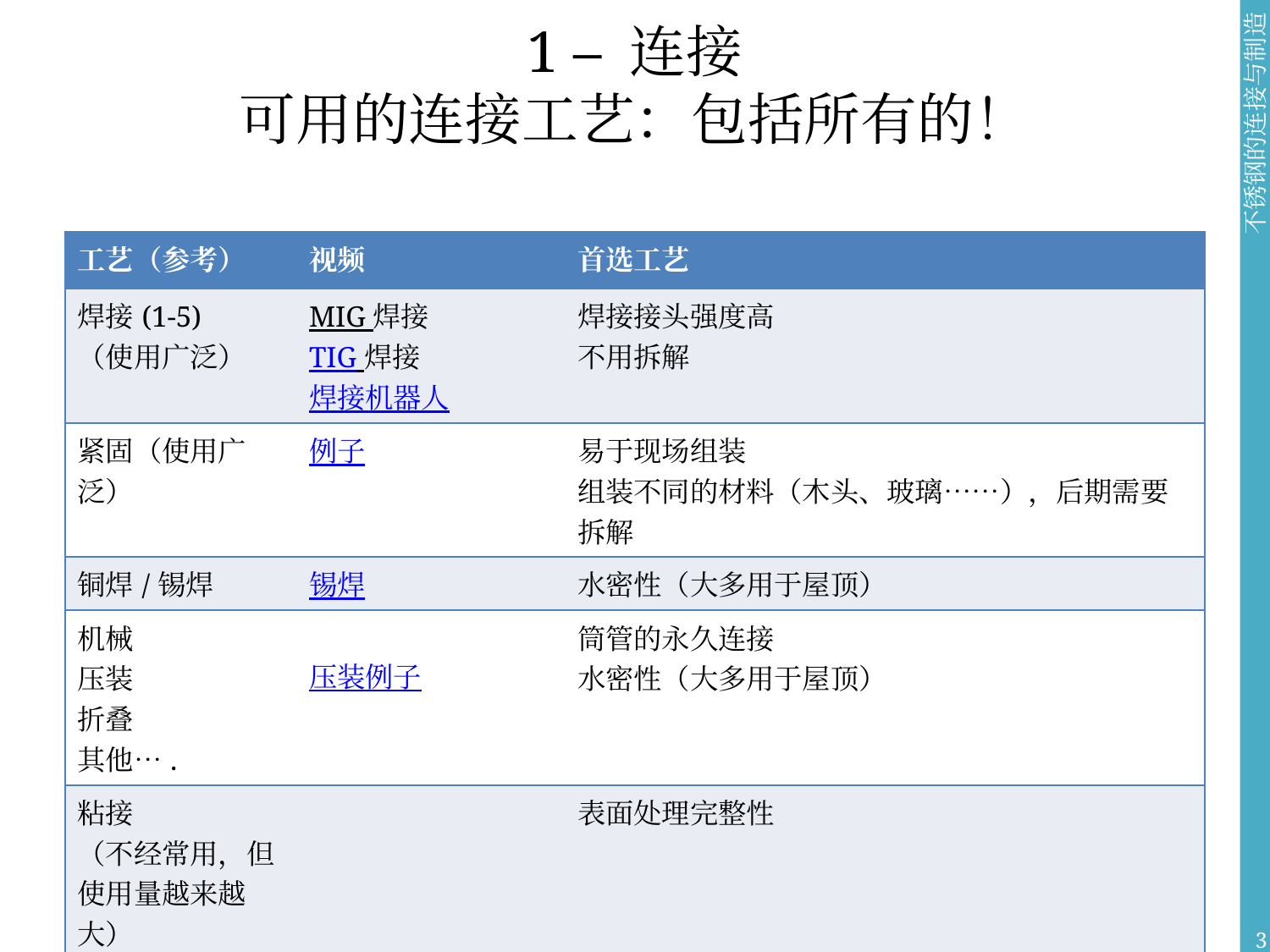

# 1 – 连接 可用的连接工艺：包括所有的！

| 工艺（参考） | 视频 | 首选工艺 |
| --- | --- | --- |
| 焊接(1-5) （使用广泛） | MIG 焊接 TIG 焊接 焊接机器人 | 焊接接头强度高 不用拆解 |
| 紧固（使用广泛） | 例子 | 易于现场组装 组装不同的材料（木头、玻璃……），后期需要拆解 |
| 铜焊/锡焊 | 锡焊 | 水密性（大多用于屋顶） |
| 机械 压装 折叠 其他…. | 压装例子 | 筒管的永久连接 水密性（大多用于屋顶） |
| 粘接 （不经常用，但使用量越来越大） |  | 表面处理完整性 |
3